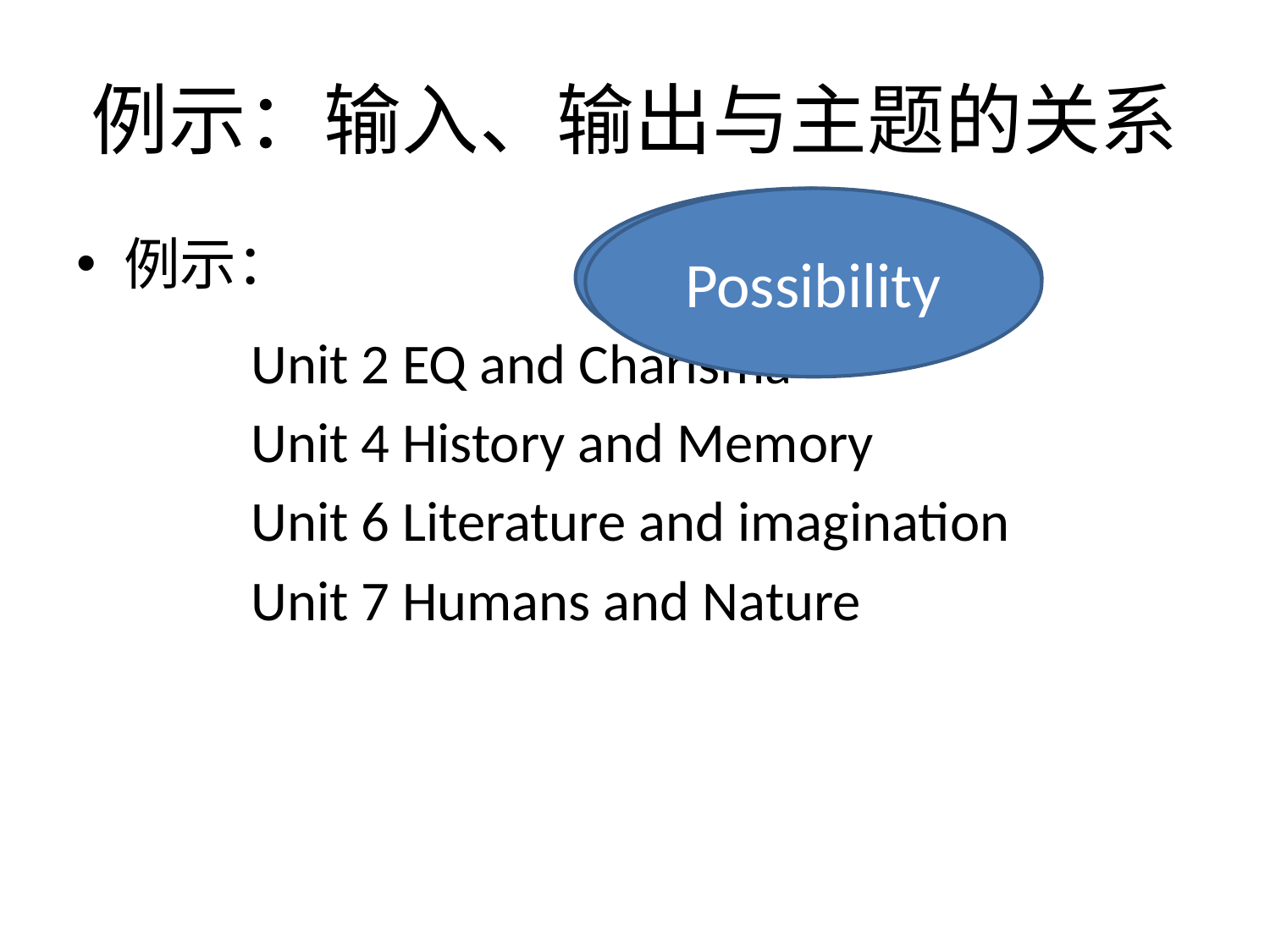

# 例示：输入、输出与主题的关系
Variety
Possibility
AND
例示：

		Unit 2 EQ and Charisma
		Unit 4 History and Memory
		Unit 6 Literature and imagination
		Unit 7 Humans and Nature